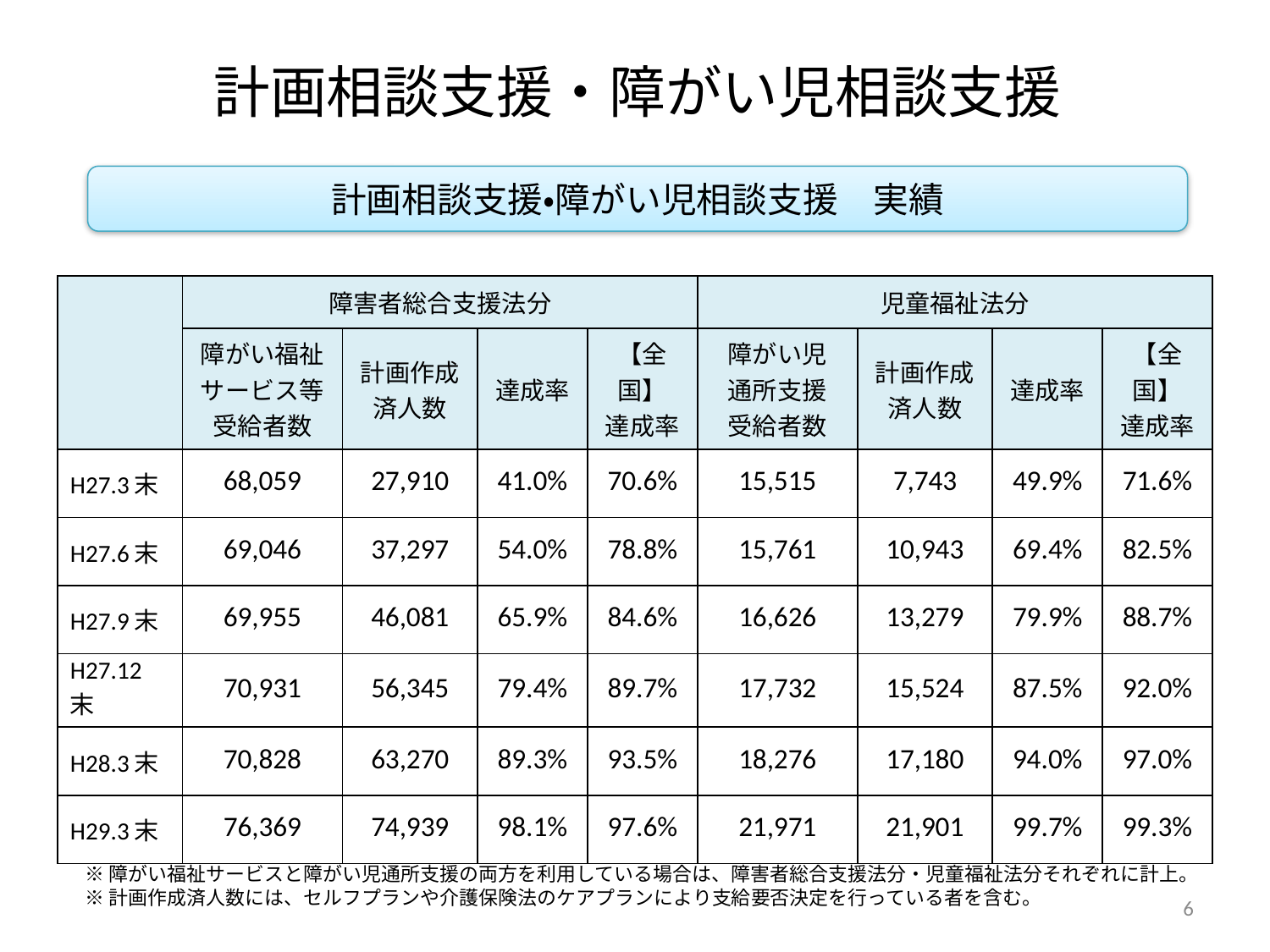

# 計画相談支援・障がい児相談支援
計画相談支援・障がい児相談支援　実績
|  | 障害者総合支援法分 |  |  |  | 児童福祉法分 |  |  |  |
| --- | --- | --- | --- | --- | --- | --- | --- | --- |
|  | 障がい福祉 サービス等 受給者数 | 計画作成済人数 | 達成率 | 【全国】 達成率 | 障がい児 通所支援 受給者数 | 計画作成済人数 | 達成率 | 【全国】 達成率 |
| H27.3末 | 68,059 | 27,910 | 41.0% | 70.6% | 15,515 | 7,743 | 49.9% | 71.6% |
| H27.6末 | 69,046 | 37,297 | 54.0% | 78.8% | 15,761 | 10,943 | 69.4% | 82.5% |
| H27.9末 | 69,955 | 46,081 | 65.9% | 84.6% | 16,626 | 13,279 | 79.9% | 88.7% |
| H27.12末 | 70,931 | 56,345 | 79.4% | 89.7% | 17,732 | 15,524 | 87.5% | 92.0% |
| H28.3末 | 70,828 | 63,270 | 89.3% | 93.5% | 18,276 | 17,180 | 94.0% | 97.0% |
| H29.3末 | 76,369 | 74,939 | 98.1% | 97.6% | 21,971 | 21,901 | 99.7% | 99.3% |
※障がい福祉サービスと障がい児通所支援の両方を利用している場合は、障害者総合支援法分・児童福祉法分それぞれに計上。
※計画作成済人数には、セルフプランや介護保険法のケアプランにより支給要否決定を行っている者を含む。
6